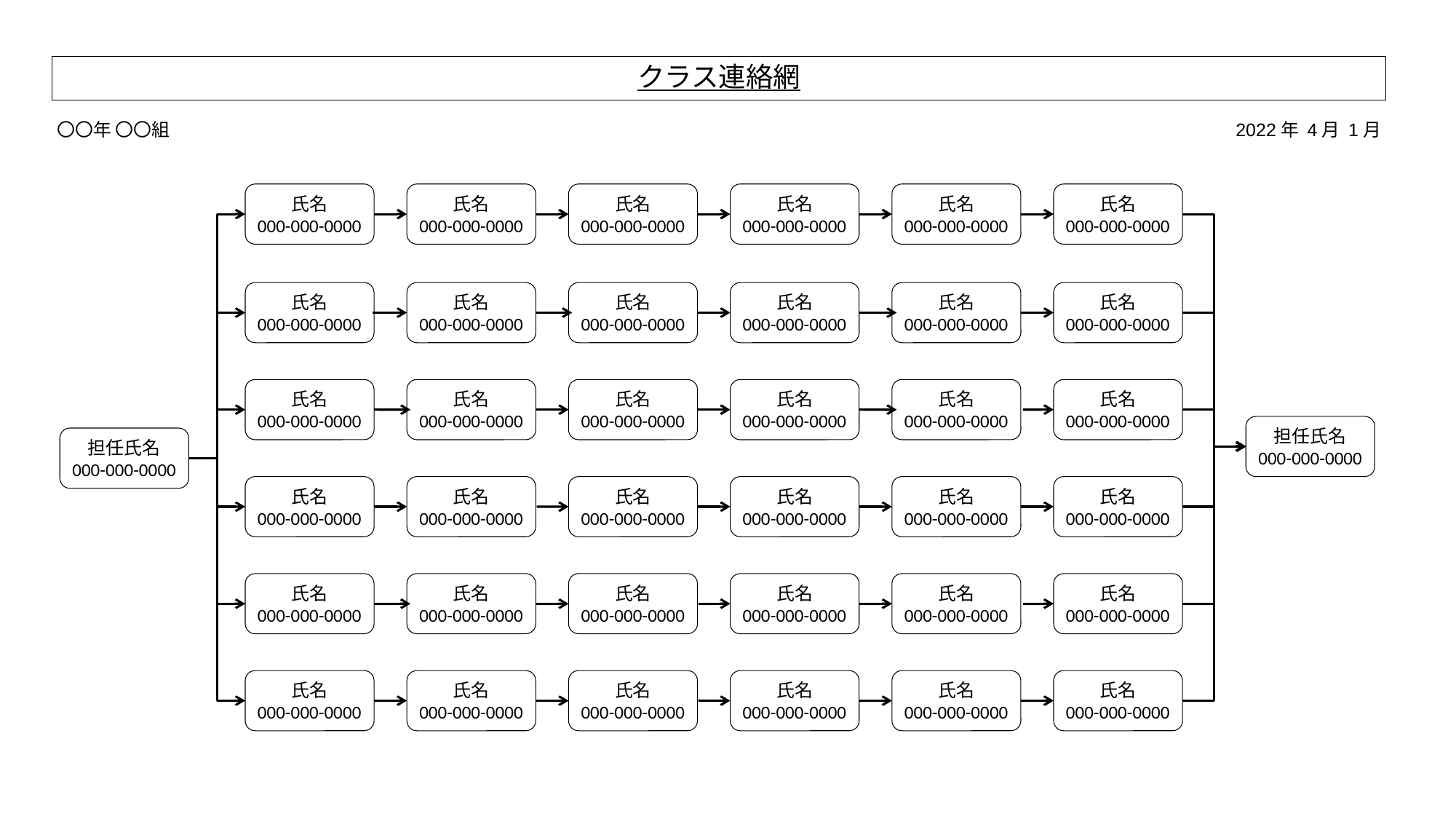

クラス連絡網
〇〇年 〇〇組
2022年 4月 1月
氏名
000-000-0000
氏名
000-000-0000
氏名
000-000-0000
氏名
000-000-0000
氏名
000-000-0000
氏名
000-000-0000
氏名
000-000-0000
氏名
000-000-0000
氏名
000-000-0000
氏名
000-000-0000
氏名
000-000-0000
氏名
000-000-0000
氏名
000-000-0000
氏名
000-000-0000
氏名
000-000-0000
氏名
000-000-0000
氏名
000-000-0000
氏名
000-000-0000
担任氏名
000-000-0000
担任氏名
000-000-0000
氏名
000-000-0000
氏名
000-000-0000
氏名
000-000-0000
氏名
000-000-0000
氏名
000-000-0000
氏名
000-000-0000
氏名
000-000-0000
氏名
000-000-0000
氏名
000-000-0000
氏名
000-000-0000
氏名
000-000-0000
氏名
000-000-0000
氏名
000-000-0000
氏名
000-000-0000
氏名
000-000-0000
氏名
000-000-0000
氏名
000-000-0000
氏名
000-000-0000
担任氏名
000-000-0000